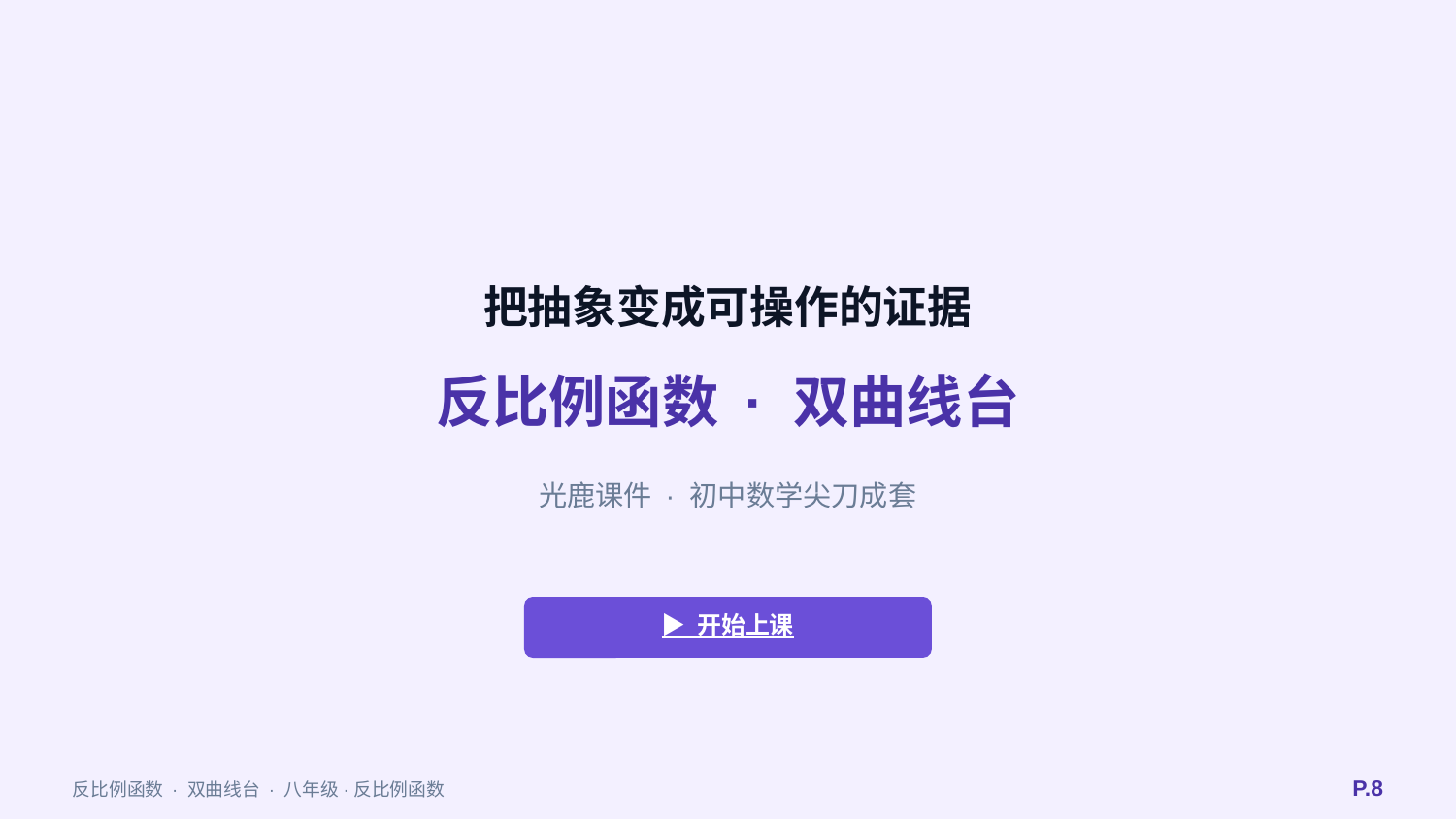

把抽象变成可操作的证据
反比例函数 · 双曲线台
光鹿课件 · 初中数学尖刀成套
▶  开始上课

P.8
反比例函数 · 双曲线台 · 八年级·反比例函数